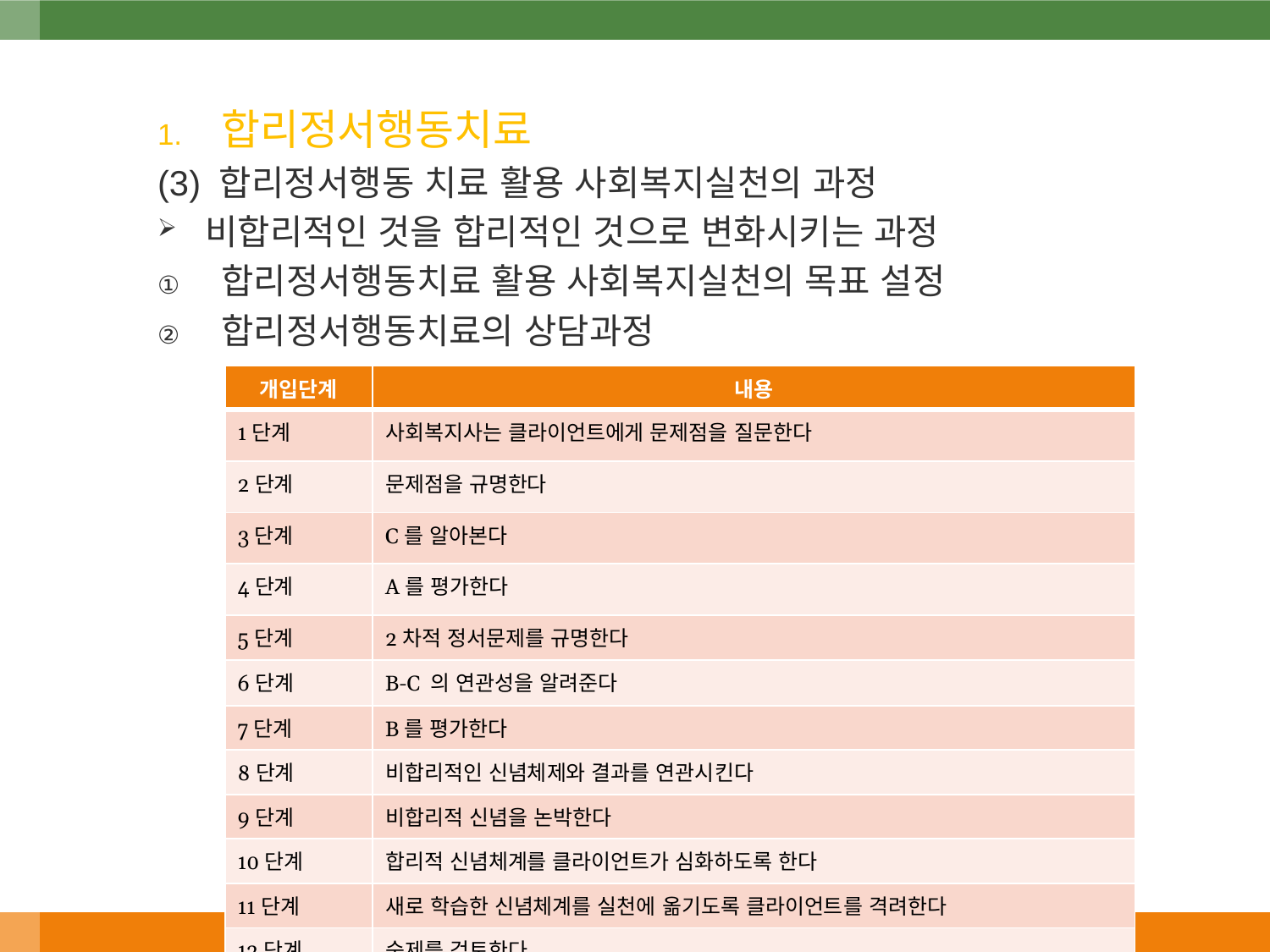

합리정서행동치료
(3) 합리정서행동 치료 활용 사회복지실천의 과정
비합리적인 것을 합리적인 것으로 변화시키는 과정
합리정서행동치료 활용 사회복지실천의 목표 설정
합리정서행동치료의 상담과정

| 개입단계 | 내용 |
| --- | --- |
| 1단계 | 사회복지사는 클라이언트에게 문제점을 질문한다 |
| 2단계 | 문제점을 규명한다 |
| 3단계 | C를 알아본다 |
| 4단계 | A를 평가한다 |
| 5단계 | 2차적 정서문제를 규명한다 |
| 6단계 | B-C 의 연관성을 알려준다 |
| 7단계 | B를 평가한다 |
| 8단계 | 비합리적인 신념체제와 결과를 연관시킨다 |
| 9단계 | 비합리적 신념을 논박한다 |
| 10단계 | 합리적 신념체계를 클라이언트가 심화하도록 한다 |
| 11단계 | 새로 학습한 신념체계를 실천에 옮기도록 클라이언트를 격려한다 |
| 12단계 | 숙제를 검토한다 |
| 13단계 | 훈습의 과정을 촉진시킨다 |